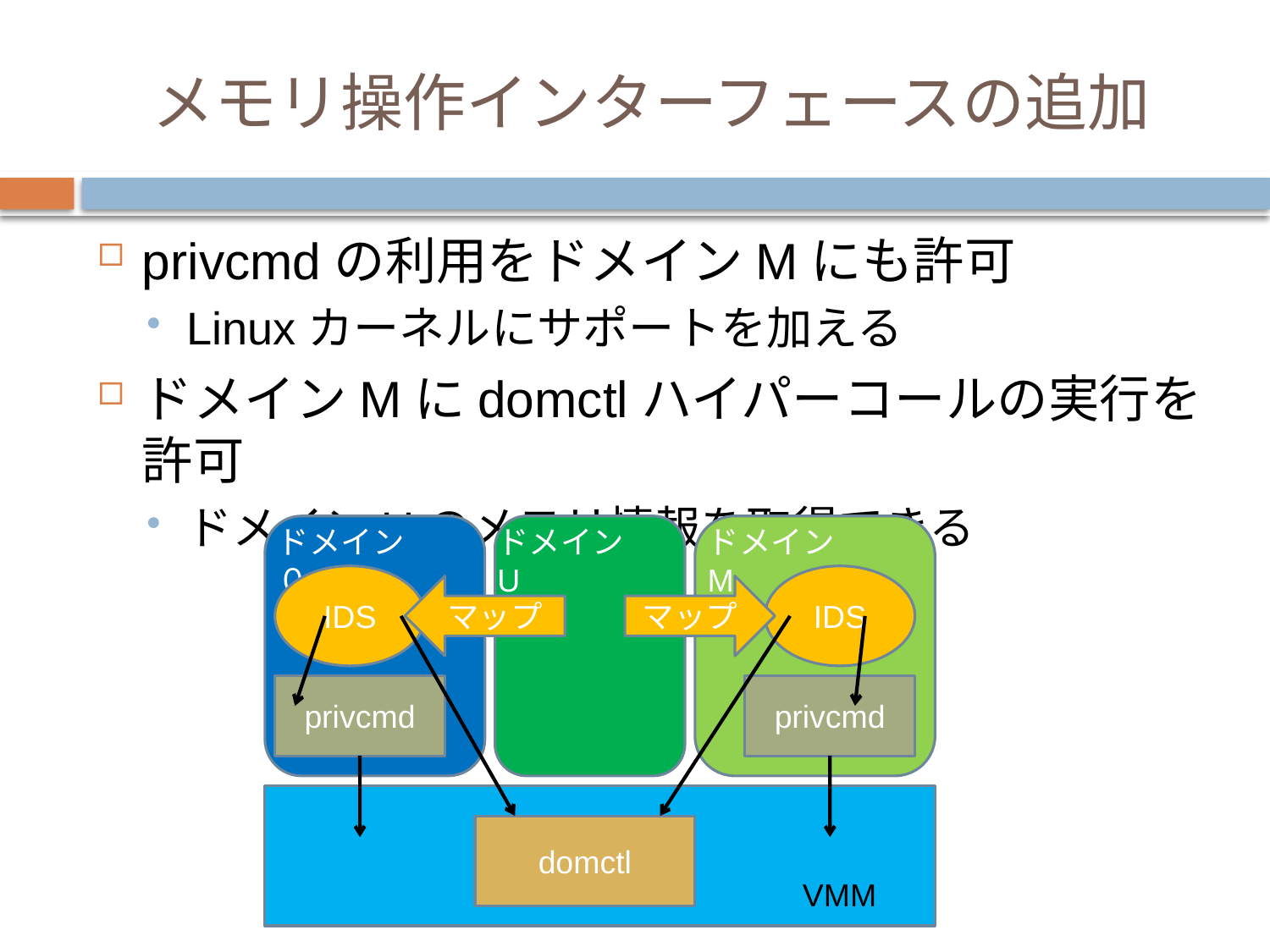

# メモリ操作インターフェースの追加
privcmdの利用をドメインMにも許可
Linuxカーネルにサポートを加える
ドメインMにdomctlハイパーコールの実行を許可
ドメインUのメモリ情報を取得できる

ドメイン０
ドメインU

ドメインM
IDS
IDS
マップ
マップ
privcmd
privcmd

domctl
VMM